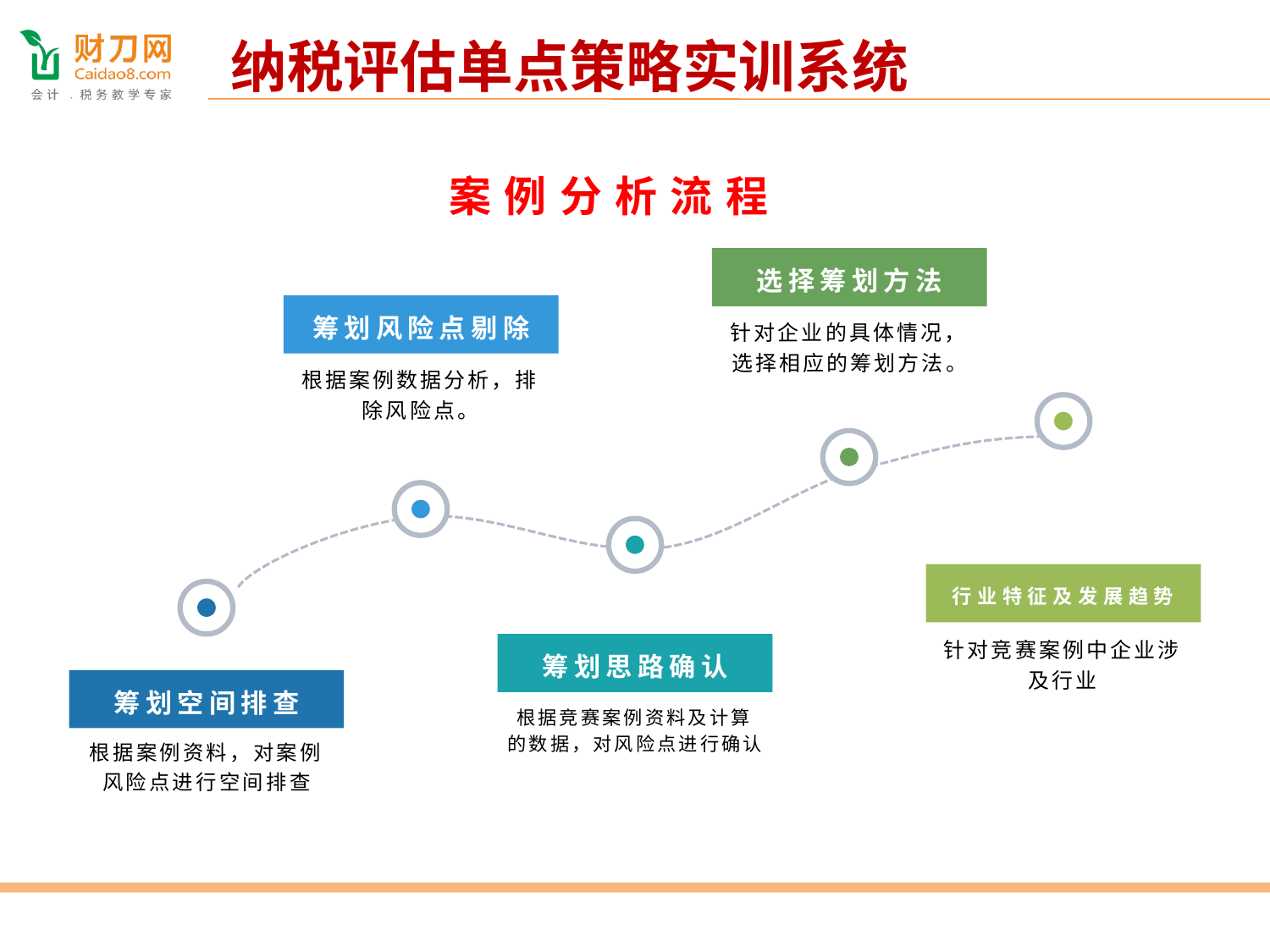

纳税评估单点策略实训系统
案例分析流程

选择筹划方法
筹划风险点剔除

针对企业的具体情况，选择相应的筹划方法。
根据案例数据分析，排除风险点。

行业特征及发展趋势

针对竞赛案例中企业涉及行业

筹划思路确认

筹划空间排查
根据竞赛案例资料及计算的数据，对风险点进行确认
根据案例资料，对案例风险点进行空间排查